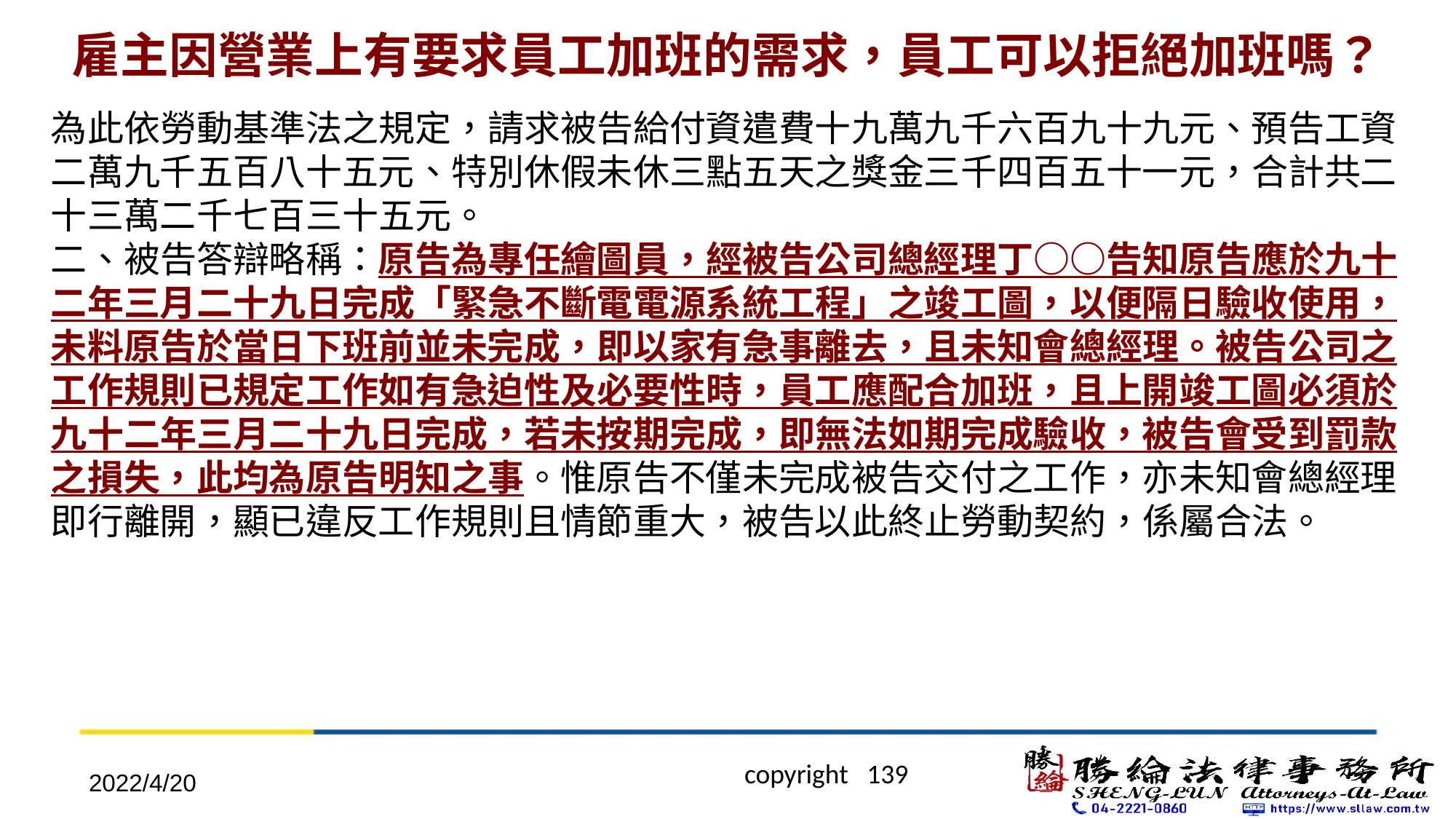

# 雇主因營業上有要求員工加班的需求，員工可以拒絕加班嗎？
為此依勞動基準法之規定，請求被告給付資遣費十九萬九千六百九十九元、預告工資二萬九千五百八十五元、特別休假未休三點五天之獎金三千四百五十一元，合計共二十三萬二千七百三十五元。
二、被告答辯略稱：原告為專任繪圖員，經被告公司總經理丁○○告知原告應於九十二年三月二十九日完成「緊急不斷電電源系統工程」之竣工圖，以便隔日驗收使用，未料原告於當日下班前並未完成，即以家有急事離去，且未知會總經理。被告公司之工作規則已規定工作如有急迫性及必要性時，員工應配合加班，且上開竣工圖必須於九十二年三月二十九日完成，若未按期完成，即無法如期完成驗收，被告會受到罰款之損失，此均為原告明知之事。惟原告不僅未完成被告交付之工作，亦未知會總經理即行離開，顯已違反工作規則且情節重大，被告以此終止勞動契約，係屬合法。
2022/4/20
 copyright   139